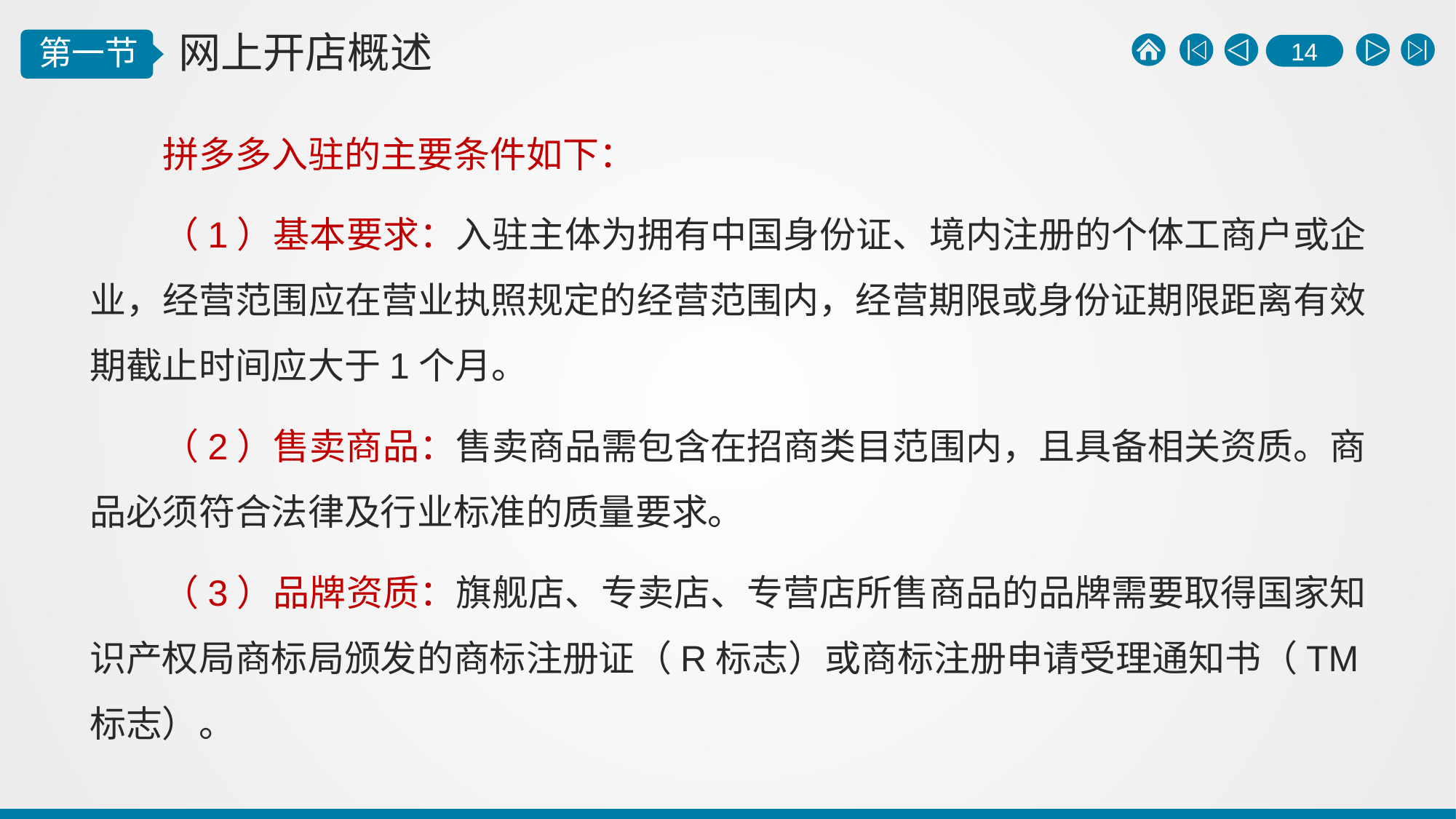

拼多多入驻的主要条件如下：
（1）基本要求：入驻主体为拥有中国身份证、境内注册的个体工商户或企业，经营范围应在营业执照规定的经营范围内，经营期限或身份证期限距离有效期截止时间应大于1个月。
（2）售卖商品：售卖商品需包含在招商类目范围内，且具备相关资质。商品必须符合法律及行业标准的质量要求。
（3）品牌资质：旗舰店、专卖店、专营店所售商品的品牌需要取得国家知识产权局商标局颁发的商标注册证（R标志）或商标注册申请受理通知书（TM标志）。